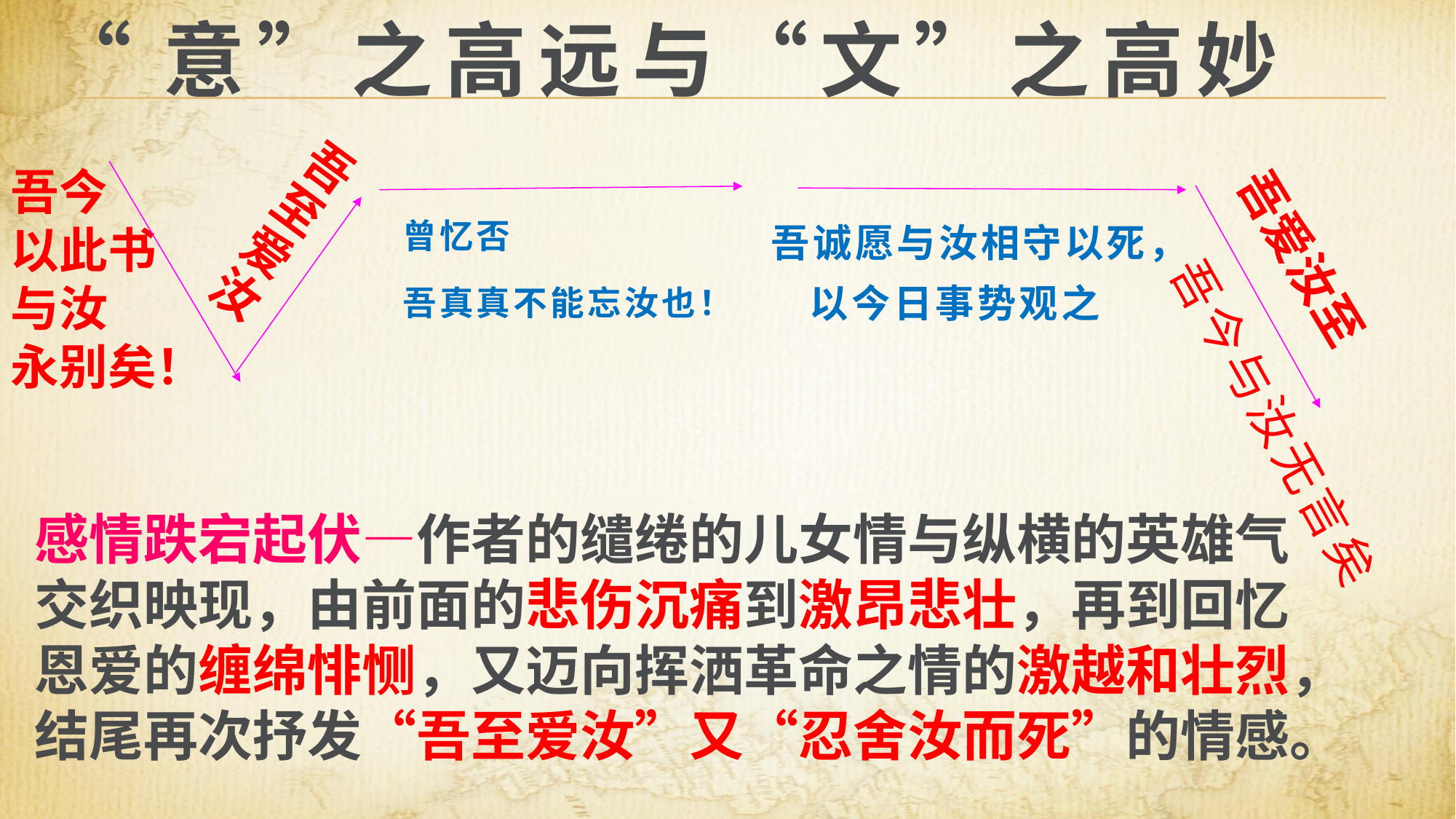

“意”之高远与“文”之高妙
 吾至爱汝
吾今
以此书与汝
永别矣！
曾忆否
吾真真不能忘汝也！
吾诚愿与汝相守以死，以今日事势观之
吾爱汝至
吾今与汝无言矣
感情跌宕起伏—作者的缱绻的儿女情与纵横的英雄气交织映现，由前面的悲伤沉痛到激昂悲壮，再到回忆恩爱的缠绵悱恻，又迈向挥洒革命之情的激越和壮烈，结尾再次抒发“吾至爱汝”又“忍舍汝而死”的情感。